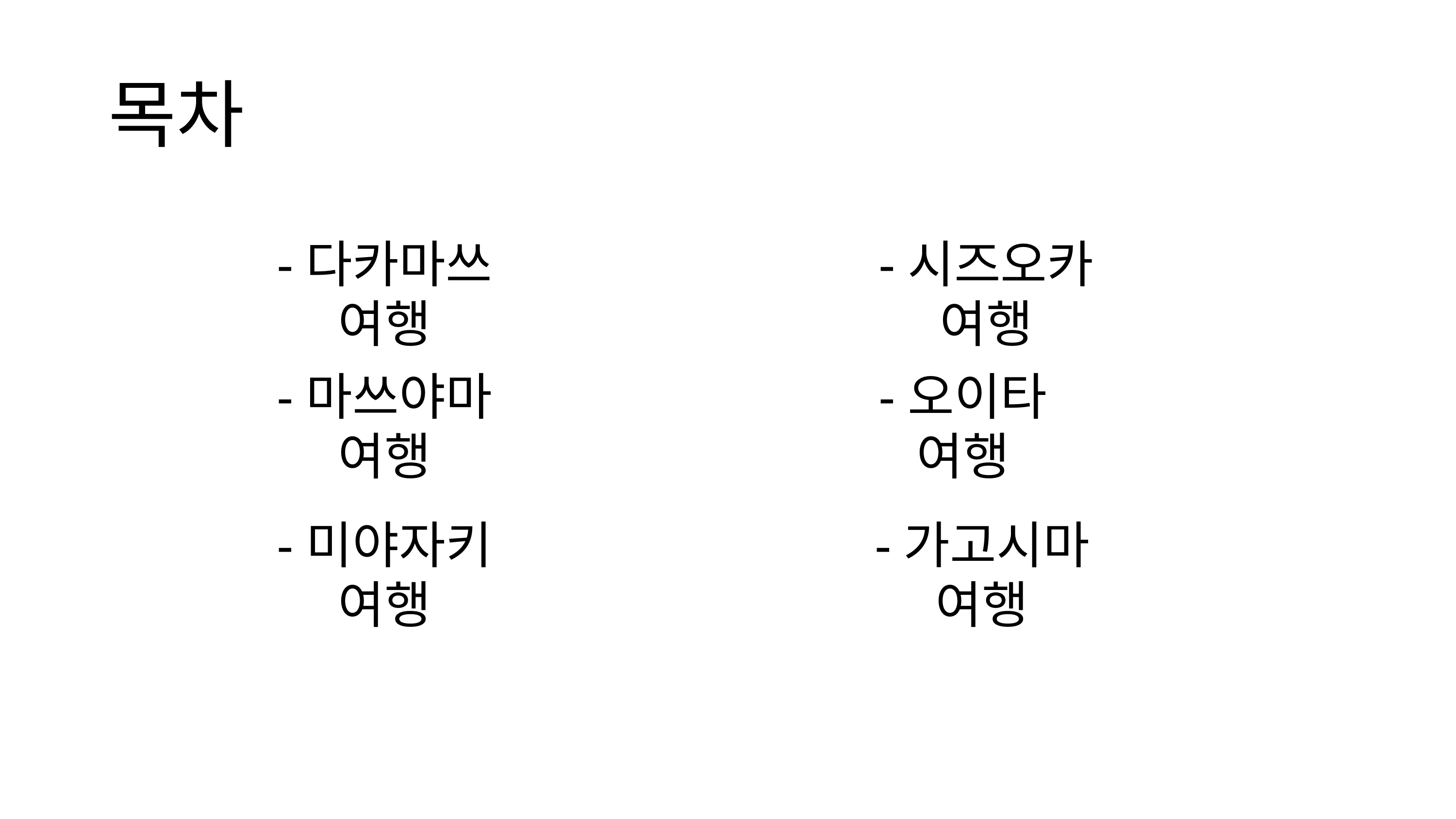

목차
-다카마쓰 여행
-시즈오카 여행
-마쓰야마 여행
-오이타 여행
-미야자키 여행
-가고시마 여행